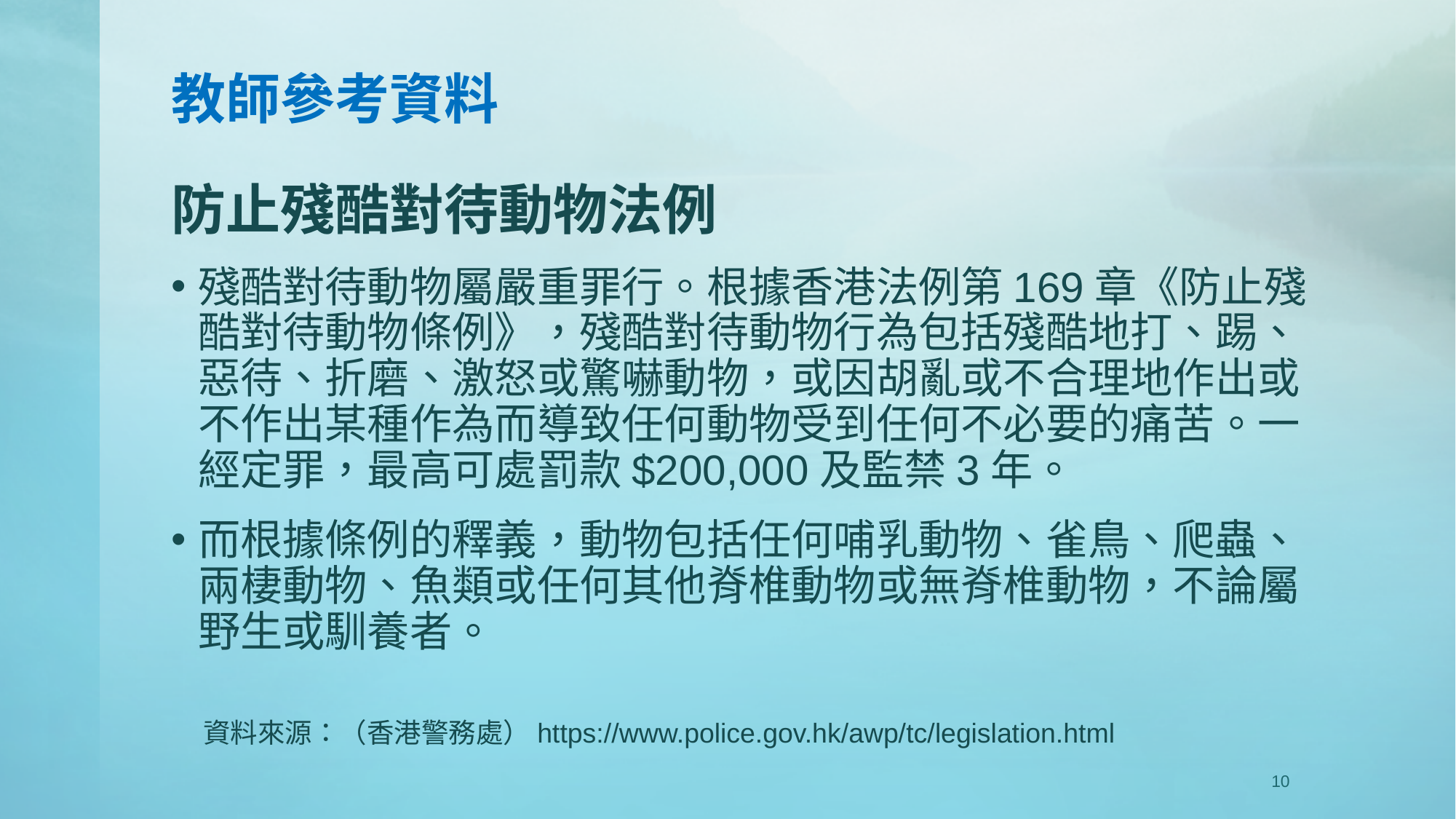

# 教師參考資料
防止殘酷對待動物法例
殘酷對待動物屬嚴重罪行。根據香港法例第169章《防止殘酷對待動物條例》，殘酷對待動物行為包括殘酷地打、踢、惡待、折磨、激怒或驚嚇動物，或因胡亂或不合理地作出或不作出某種作為而導致任何動物受到任何不必要的痛苦。一經定罪，最高可處罰款$200,000及監禁3年。
而根據條例的釋義，動物包括任何哺乳動物、雀鳥、爬蟲、兩棲動物、魚類或任何其他脊椎動物或無脊椎動物，不論屬野生或馴養者。

資料來源：（香港警務處）https://www.police.gov.hk/awp/tc/legislation.html
10